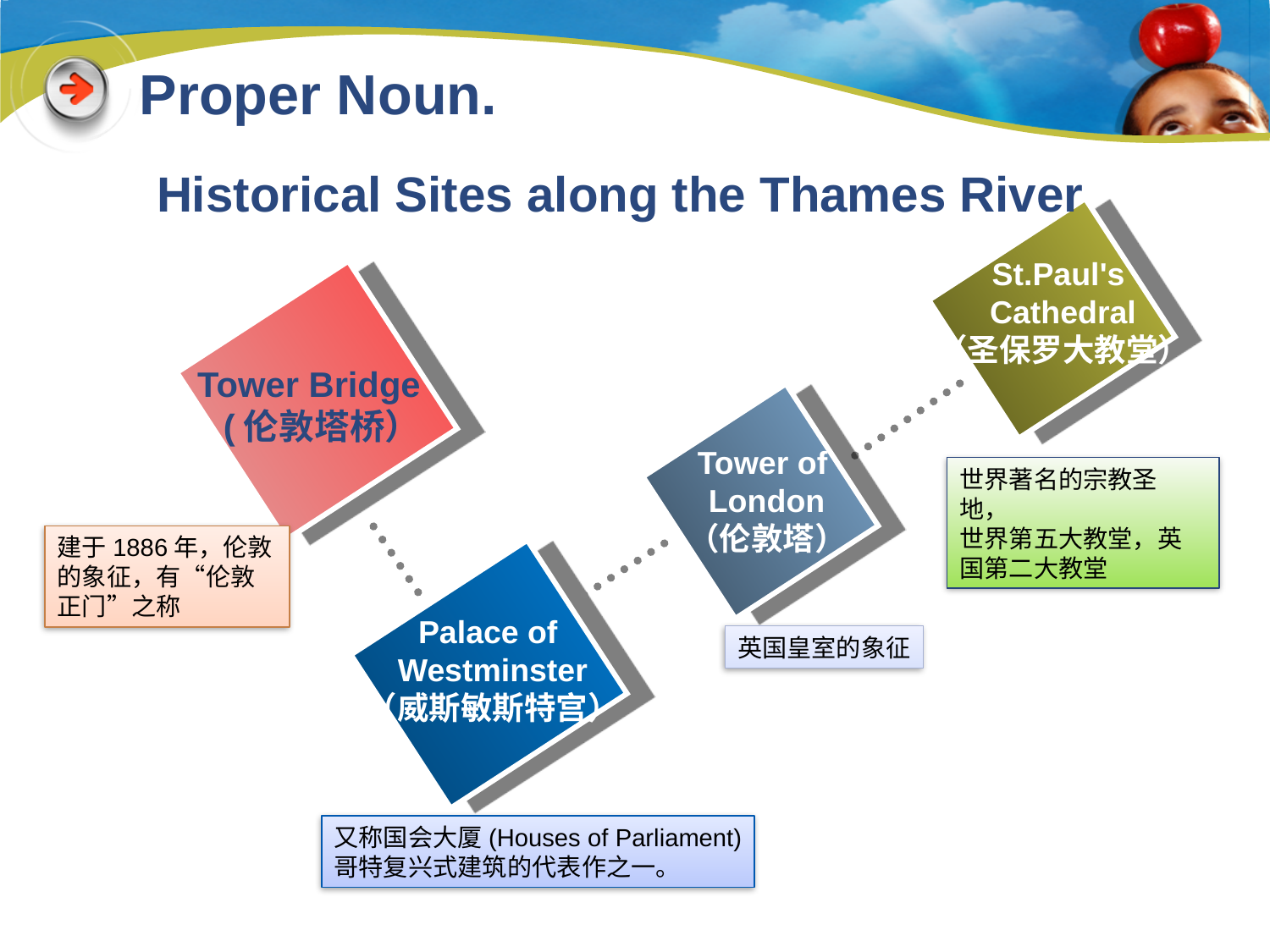

# Proper Noun.
Historical Sites along the Thames River

St.Paul's
Cathedral
（圣保罗大教堂）
世界著名的宗教圣地，
世界第五大教堂，英
国第二大教堂

Tower Bridge
(伦敦塔桥）
建于1886年，伦敦的象征，有“伦敦正门”之称

Tower of
London
（伦敦塔）
英国皇室的象征

Palace of
Westminster
（威斯敏斯特宫）
又称国会大厦(Houses of Parliament)
哥特复兴式建筑的代表作之一。